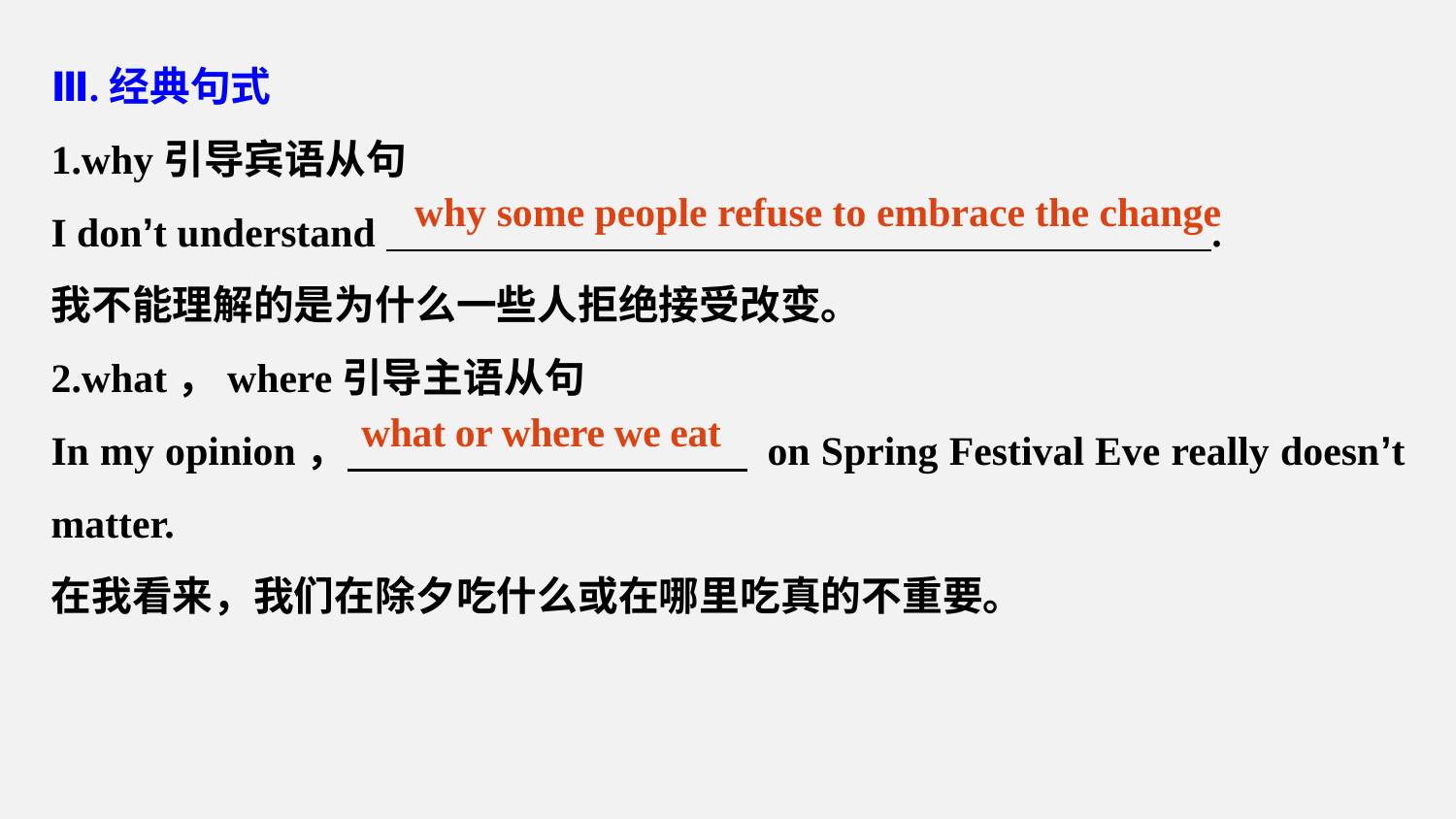

Ⅲ.经典句式
1.why引导宾语从句
I don’t understand                                                                                  .
我不能理解的是为什么一些人拒绝接受改变。
2.what，where引导主语从句
In my opinion，                                         on Spring Festival Eve really doesn’t matter.
在我看来，我们在除夕吃什么或在哪里吃真的不重要。
why some people refuse to embrace the change
what or where we eat